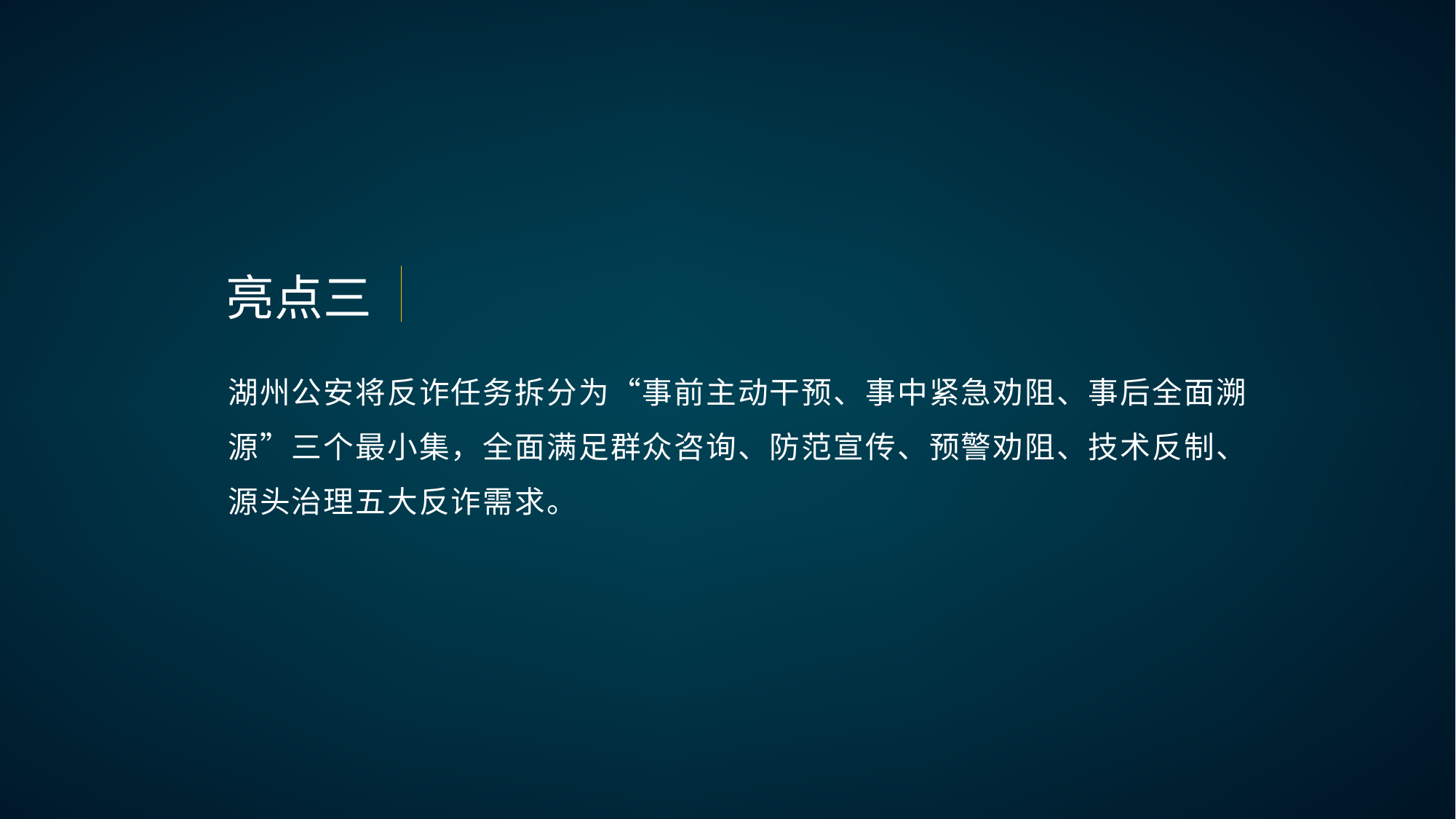

亮点三
湖州公安将反诈任务拆分为“事前主动干预、事中紧急劝阻、事后全面溯源”三个最小集，全面满足群众咨询、防范宣传、预警劝阻、技术反制、源头治理五大反诈需求。